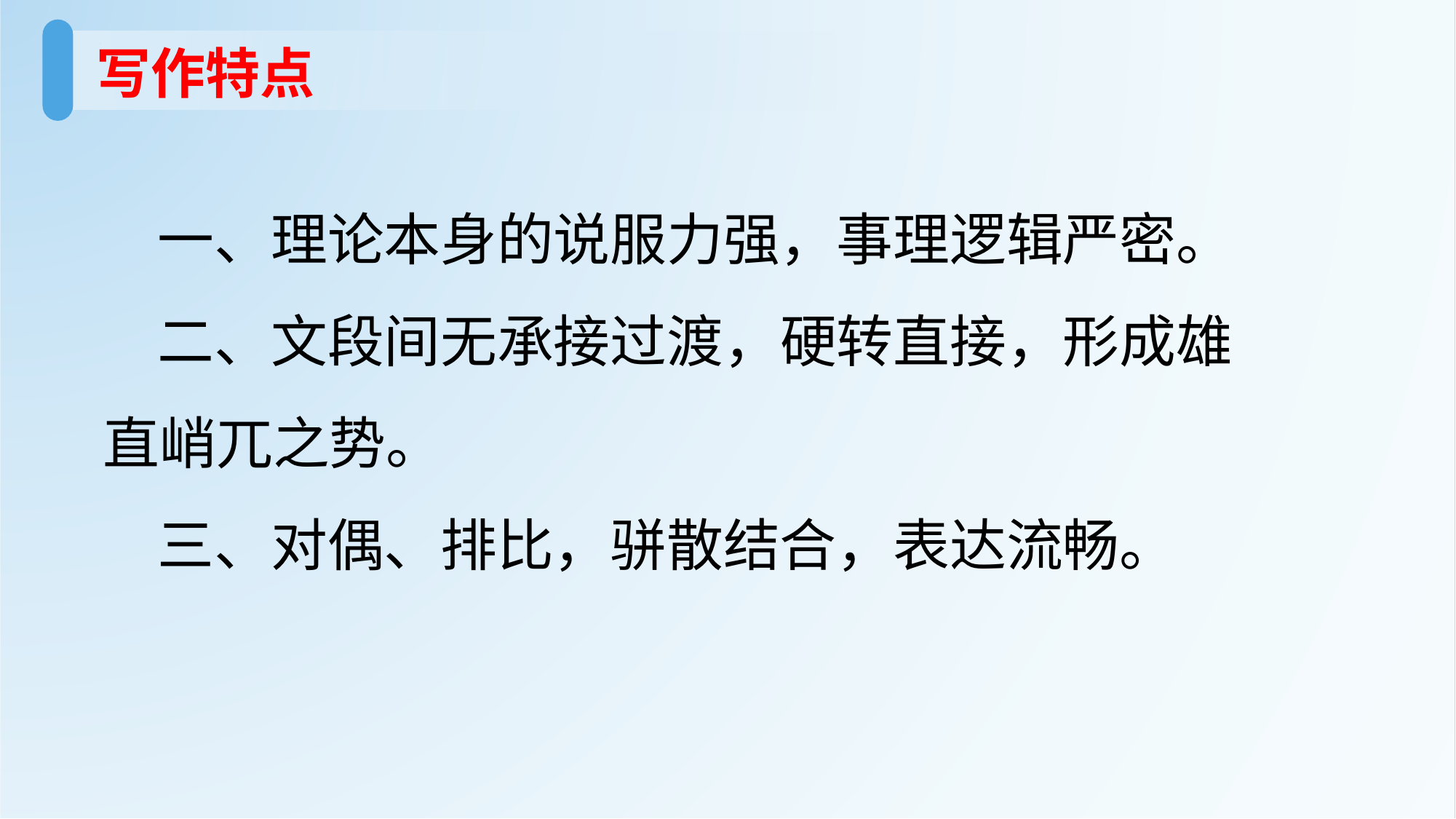

写作特点
一、理论本身的说服力强，事理逻辑严密。
二、文段间无承接过渡，硬转直接，形成雄直峭兀之势。
三、对偶、排比，骈散结合，表达流畅。